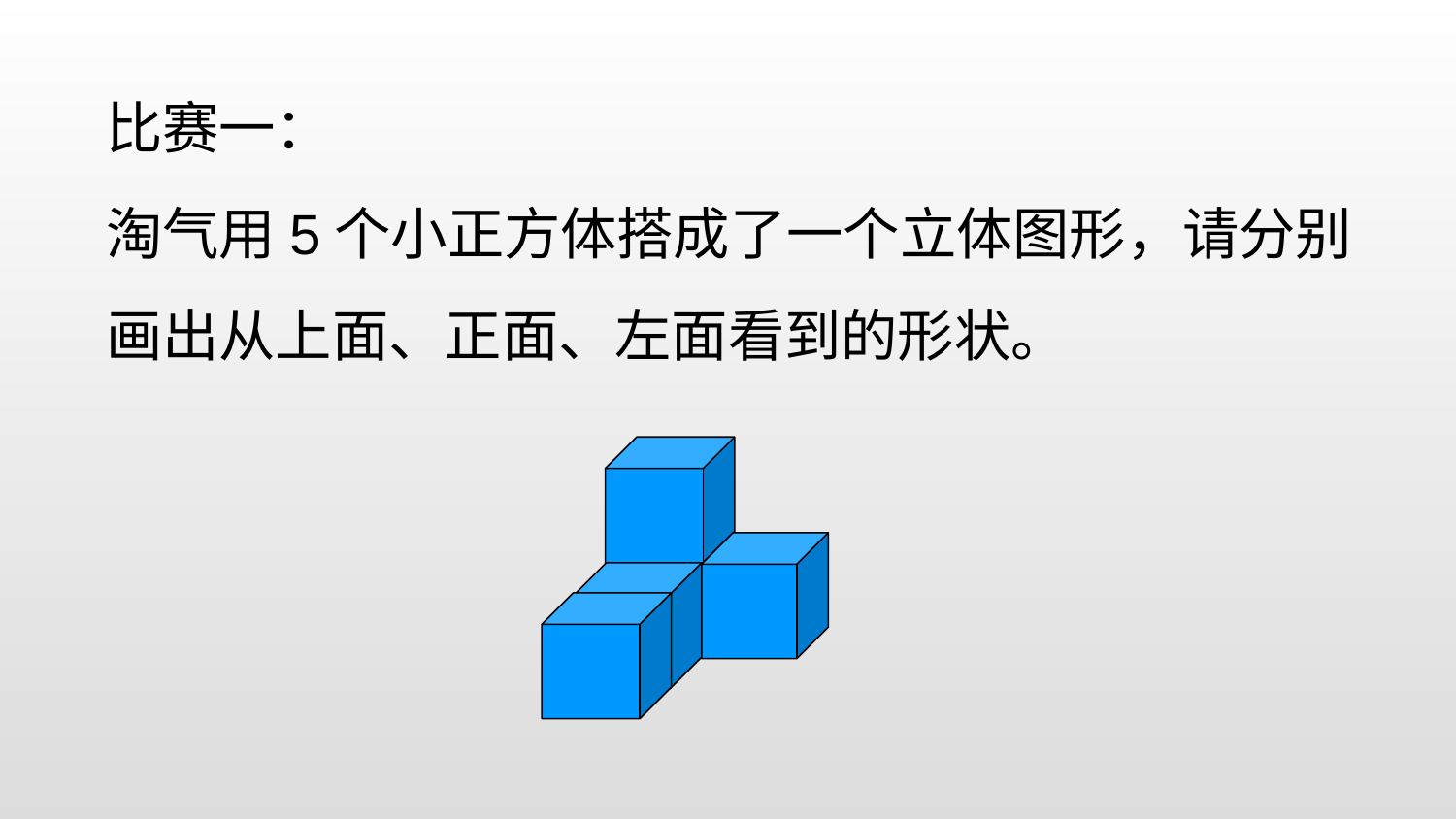

比赛一：
淘气用5个小正方体搭成了一个立体图形，请分别画出从上面、正面、左面看到的形状。